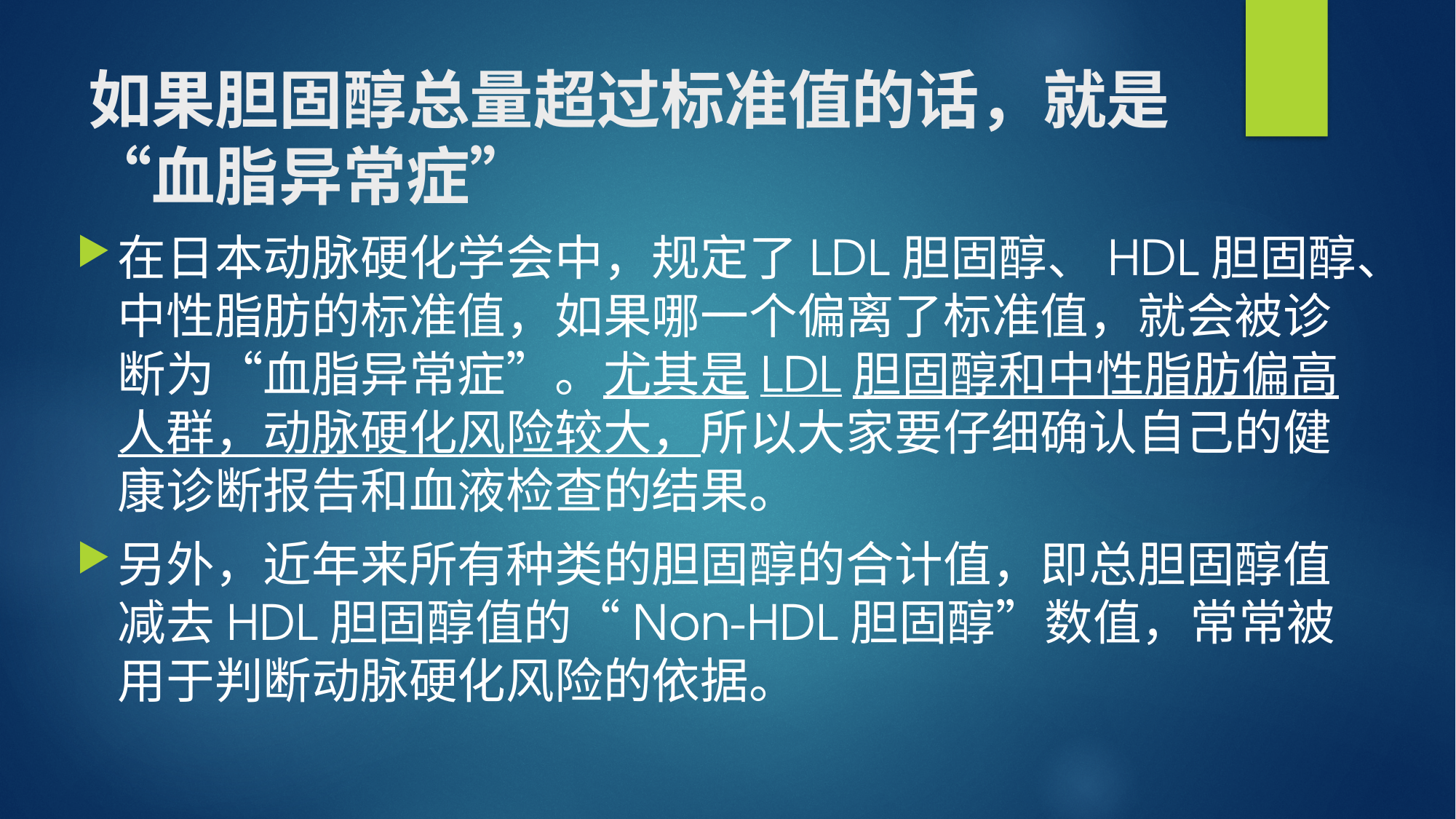

# 如果胆固醇总量超过标准值的话，就是“血脂异常症”
在日本动脉硬化学会中，规定了LDL胆固醇、HDL胆固醇、中性脂肪的标准值，如果哪一个偏离了标准值，就会被诊断为“血脂异常症”。尤其是LDL胆固醇和中性脂肪偏高人群，动脉硬化风险较大，所以大家要仔细确认自己的健康诊断报告和血液检查的结果。
另外，近年来所有种类的胆固醇的合计值，即总胆固醇值减去HDL胆固醇值的“Non-HDL胆固醇”数值，常常被用于判断动脉硬化风险的依据。